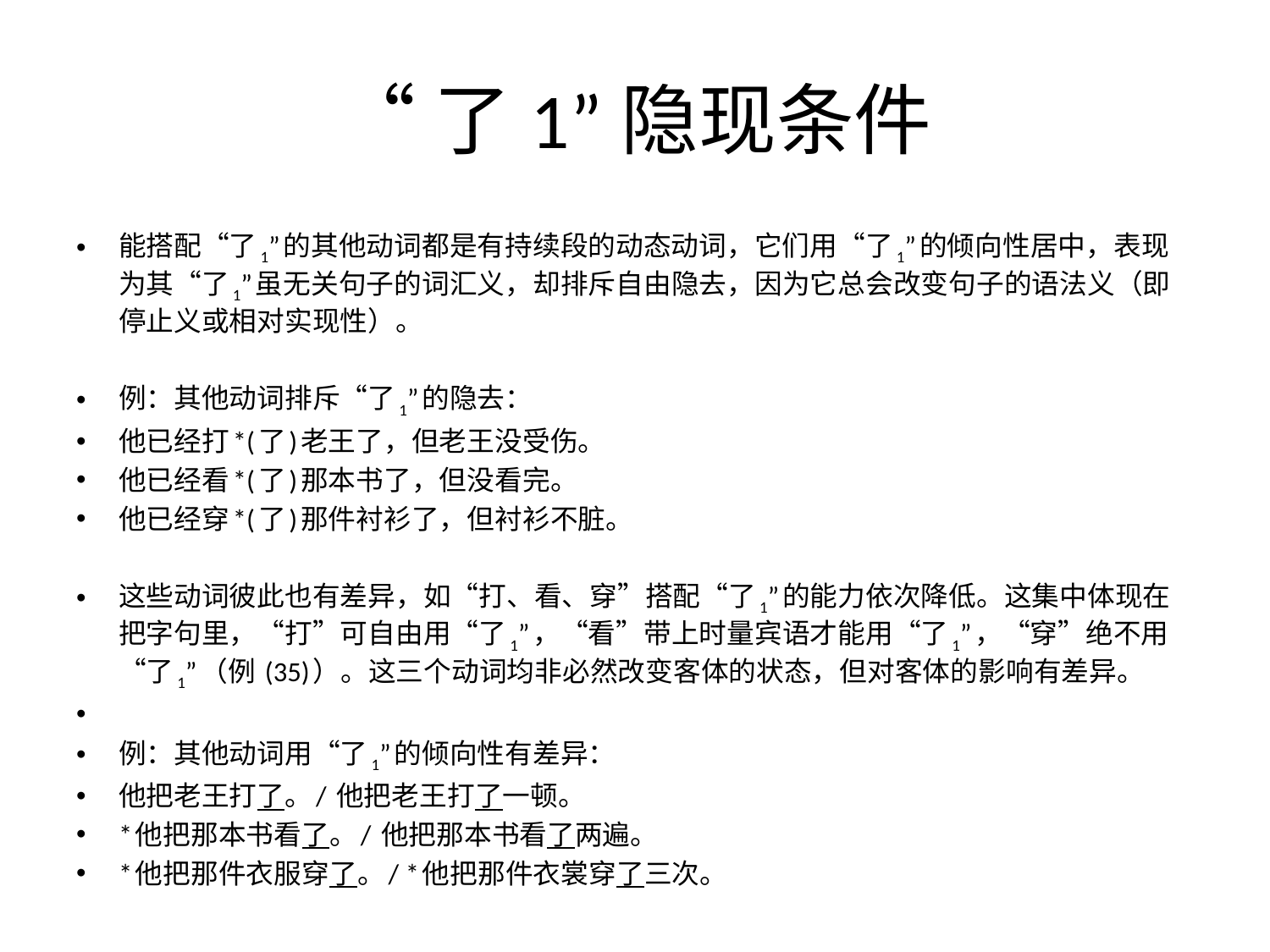

# “了1”隐现条件
能搭配“了1”的其他动词都是有持续段的动态动词，它们用“了1”的倾向性居中，表现为其“了1”虽无关句子的词汇义，却排斥自由隐去，因为它总会改变句子的语法义（即停止义或相对实现性）。

例：其他动词排斥“了1”的隐去：
他已经打*(了)老王了，但老王没受伤。
他已经看*(了)那本书了，但没看完。
他已经穿*(了)那件衬衫了，但衬衫不脏。

这些动词彼此也有差异，如“打、看、穿”搭配“了1”的能力依次降低。这集中体现在把字句里，“打”可自由用“了1”，“看”带上时量宾语才能用“了1”，“穿”绝不用“了1”（例 (35)）。这三个动词均非必然改变客体的状态，但对客体的影响有差异。

例：其他动词用“了1”的倾向性有差异：
他把老王打了。/ 他把老王打了一顿。
*他把那本书看了。/ 他把那本书看了两遍。
*他把那件衣服穿了。/ *他把那件衣裳穿了三次。